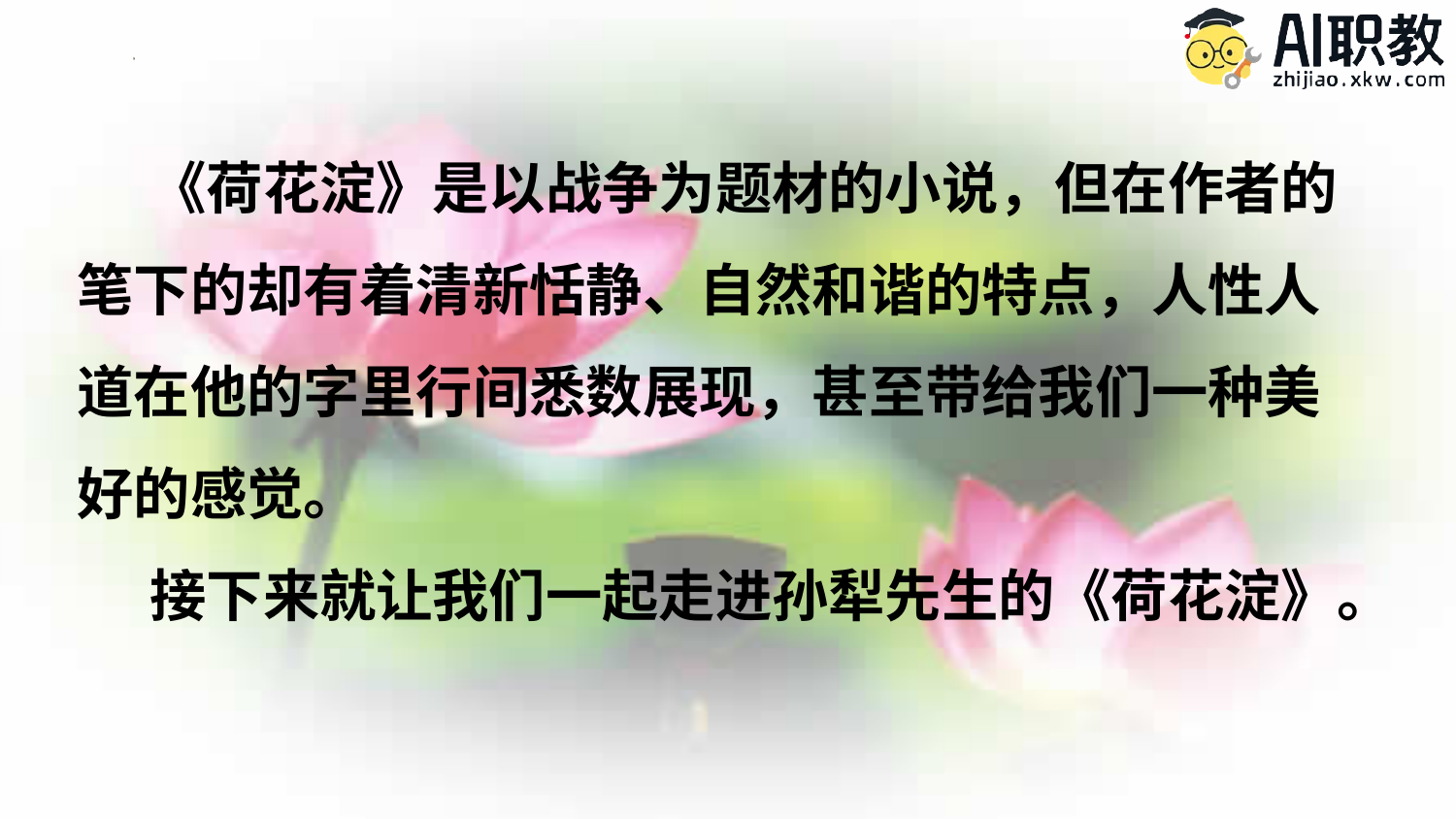

《荷花淀》是以战争为题材的小说，但在作者的笔下的却有着清新恬静、自然和谐的特点，人性人道在他的字里行间悉数展现，甚至带给我们一种美好的感觉。
接下来就让我们一起走进孙犁先生的《荷花淀》。